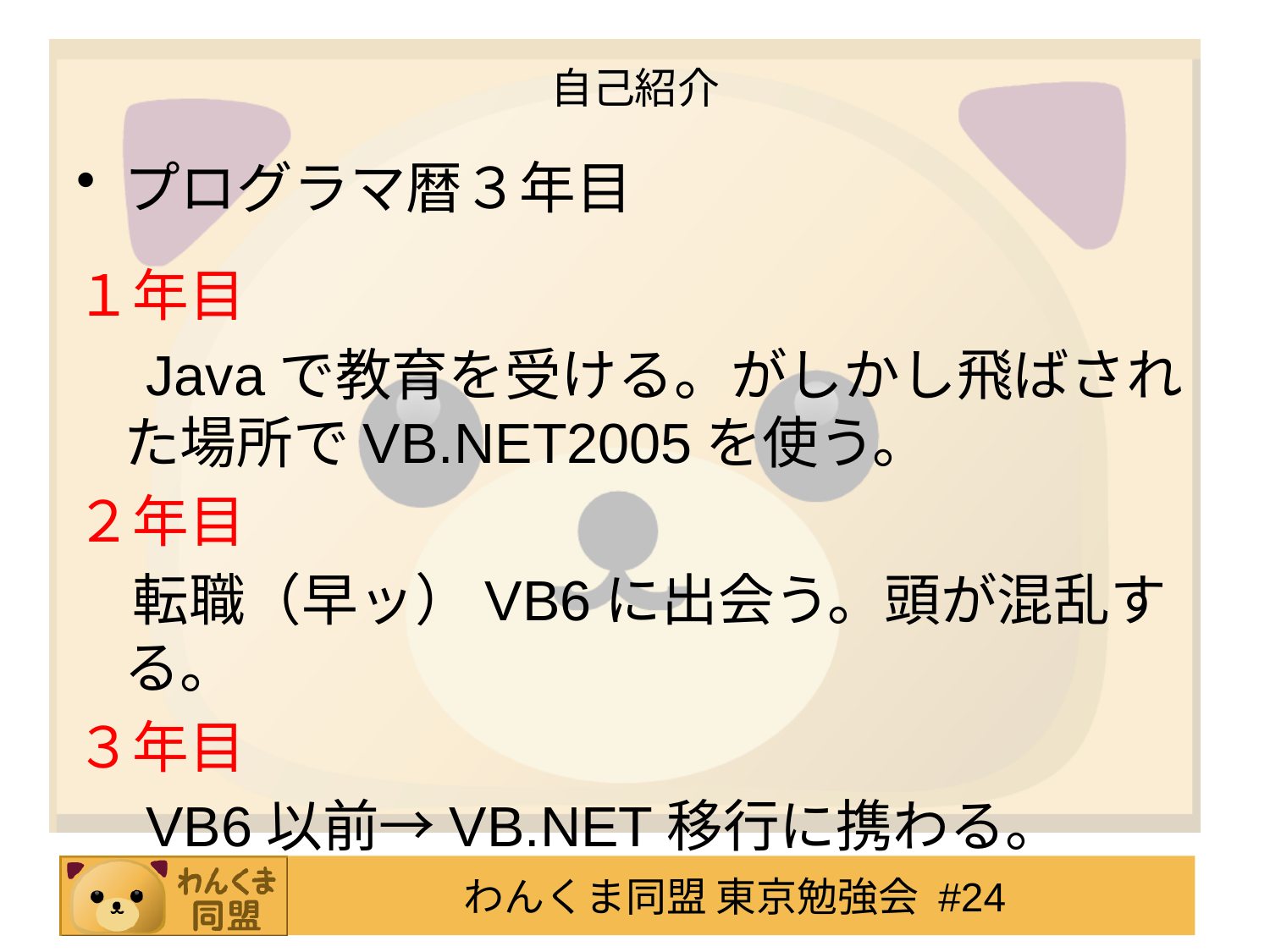

# 自己紹介
プログラマ暦３年目
１年目
　Javaで教育を受ける。がしかし飛ばされた場所でVB.NET2005を使う。
２年目
　転職（早ッ）VB6に出会う。頭が混乱する。
３年目
　VB6以前→VB.NET移行に携わる。